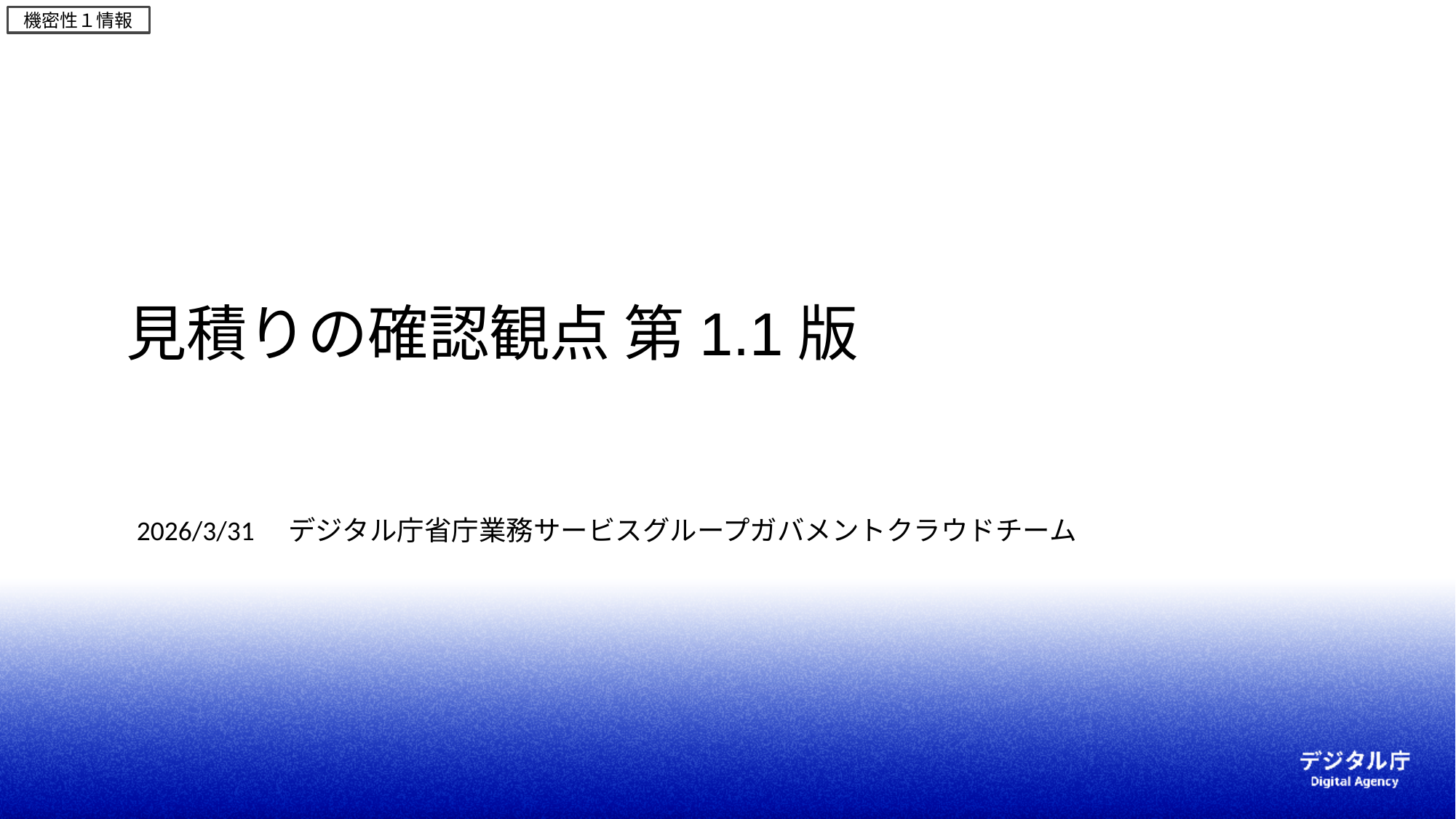

# 見積りの確認観点 第1.1版

2026/3/31　デジタル庁省庁業務サービスグループガバメントクラウドチーム